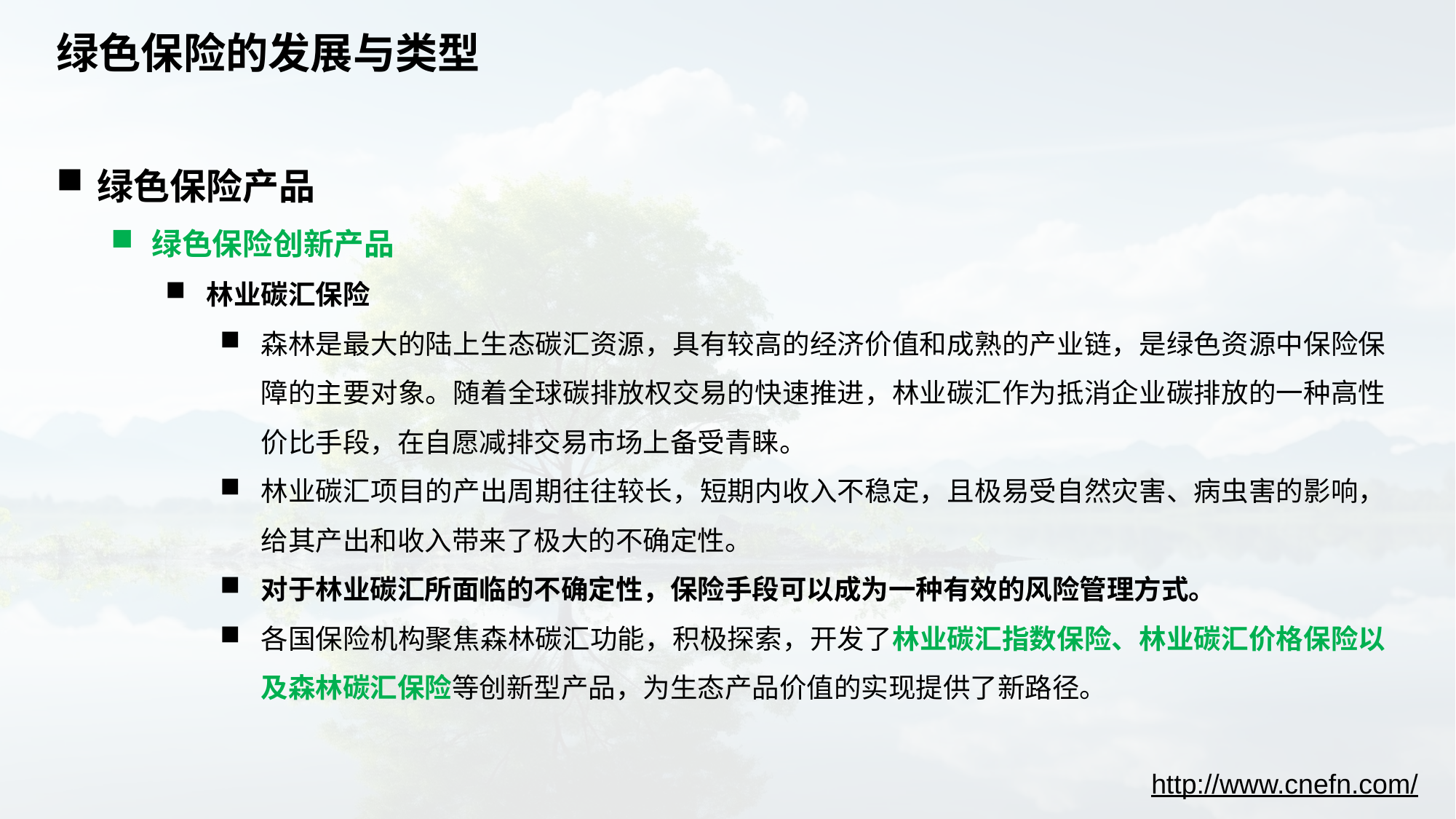

# 绿色保险的发展与类型
绿色保险产品
绿色保险创新产品
林业碳汇保险
森林是最大的陆上生态碳汇资源，具有较高的经济价值和成熟的产业链，是绿色资源中保险保障的主要对象。随着全球碳排放权交易的快速推进，林业碳汇作为抵消企业碳排放的一种高性价比手段，在自愿减排交易市场上备受青睐。
林业碳汇项目的产出周期往往较长，短期内收入不稳定，且极易受自然灾害、病虫害的影响，给其产出和收入带来了极大的不确定性。
对于林业碳汇所面临的不确定性，保险手段可以成为一种有效的风险管理方式。
各国保险机构聚焦森林碳汇功能，积极探索，开发了林业碳汇指数保险、林业碳汇价格保险以及森林碳汇保险等创新型产品，为生态产品价值的实现提供了新路径。